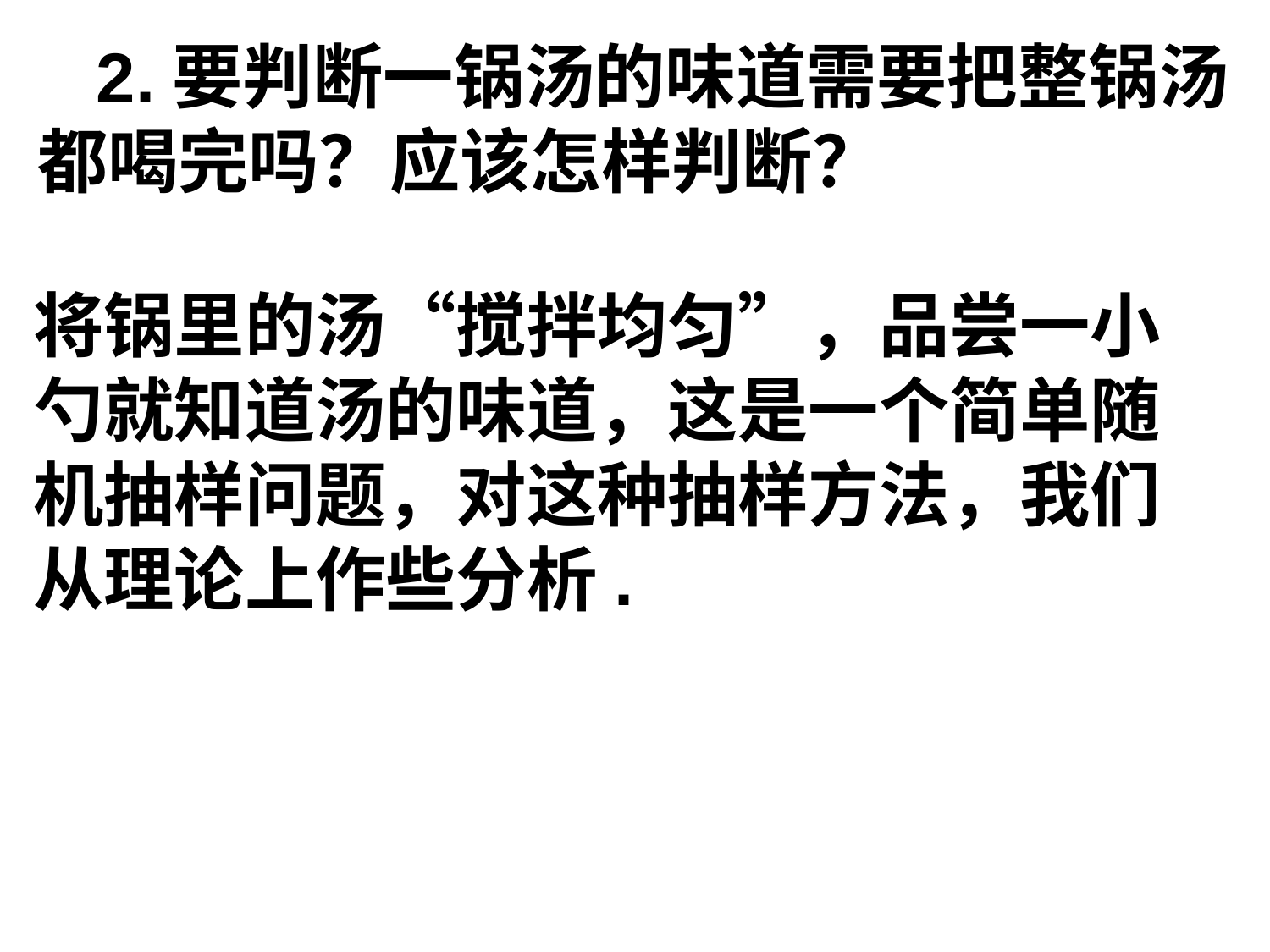

2.要判断一锅汤的味道需要把整锅汤都喝完吗？应该怎样判断？
将锅里的汤“搅拌均匀”，品尝一小勺就知道汤的味道，这是一个简单随机抽样问题，对这种抽样方法，我们从理论上作些分析.